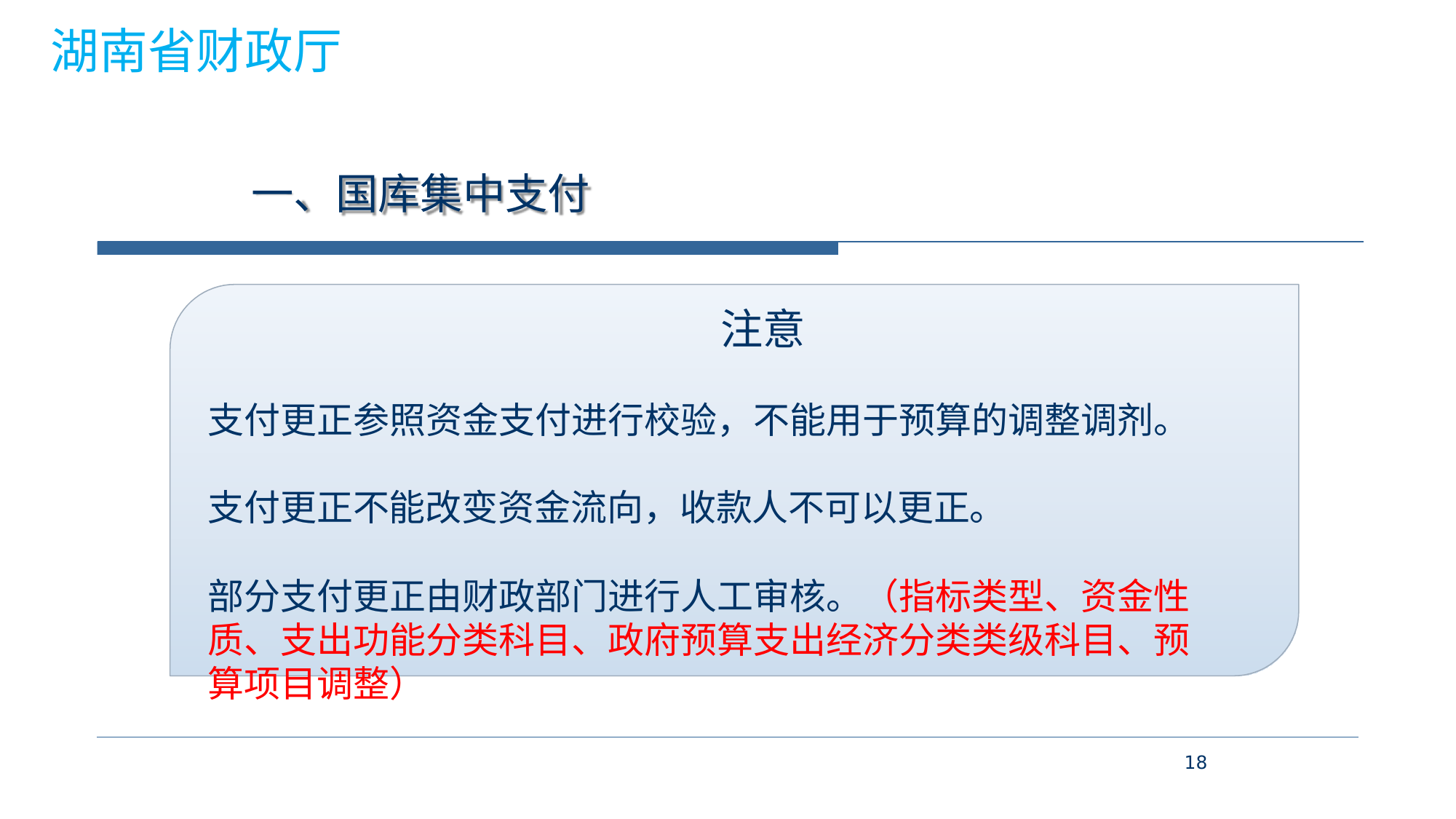

湖南省财政厅

# 一、国库集中支付

注意
支付更正参照资金支付进行校验，不能用于预算的调整调剂。 支付更正不能改变资金流向，收款人不可以更正。

部分支付更正由财政部门进行人工审核。（指标类型、资金性质、支出功能分类科目、政府预算支出经济分类类级科目、预算项目调整）

18